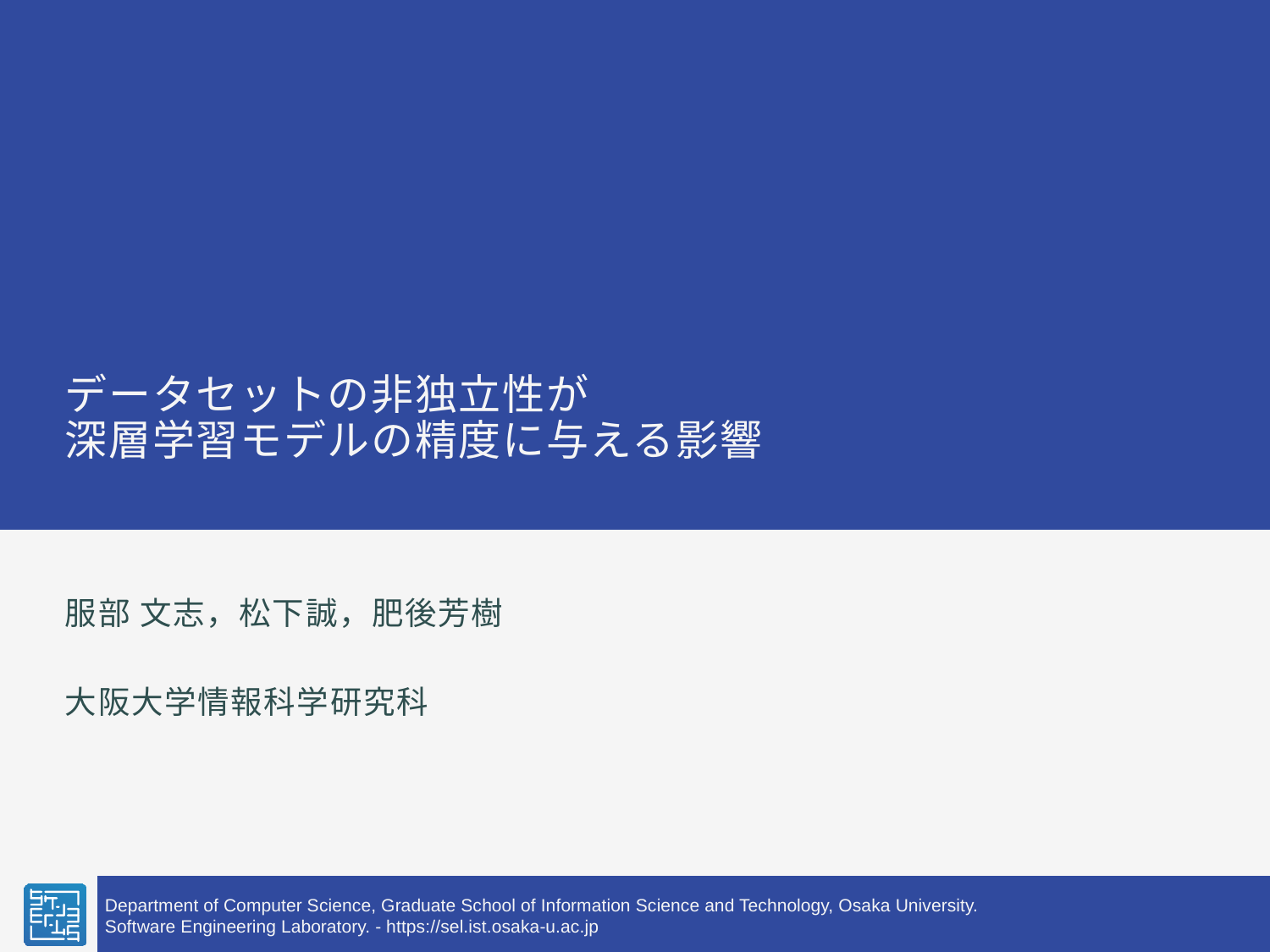

# データセットの非独立性が 深層学習モデルの精度に与える影響
服部 文志，松下誠，肥後芳樹

大阪大学情報科学研究科